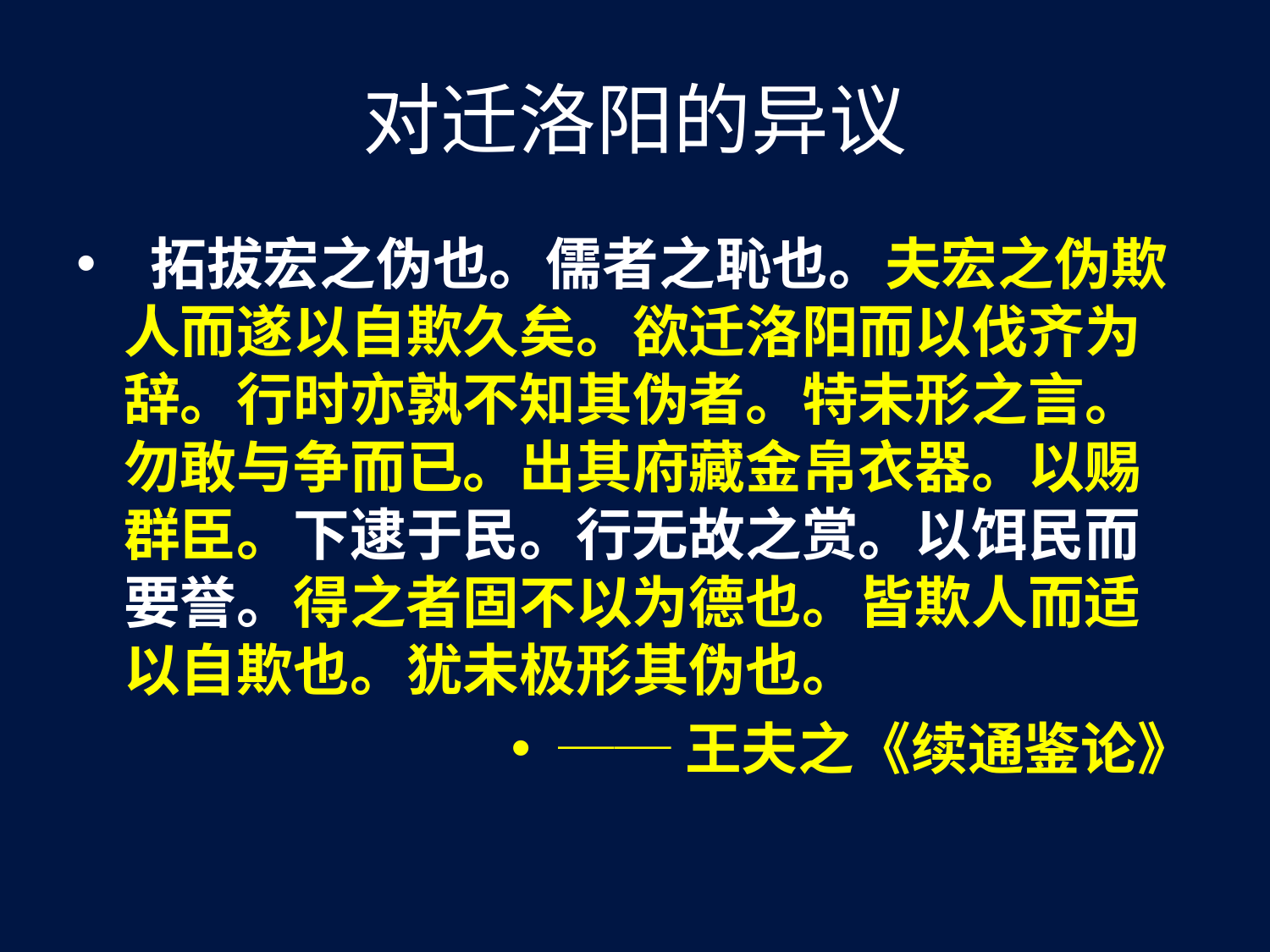

# 对迁洛阳的异议
 拓拔宏之伪也。儒者之恥也。夫宏之伪欺人而遂以自欺久矣。欲迁洛阳而以伐齐为辞。行时亦孰不知其伪者。特未形之言。勿敢与争而已。出其府藏金帛衣器。以赐群臣。下逮于民。行无故之赏。以饵民而要誉。得之者固不以为德也。皆欺人而适以自欺也。犹未极形其伪也。
──王夫之《续通鉴论》